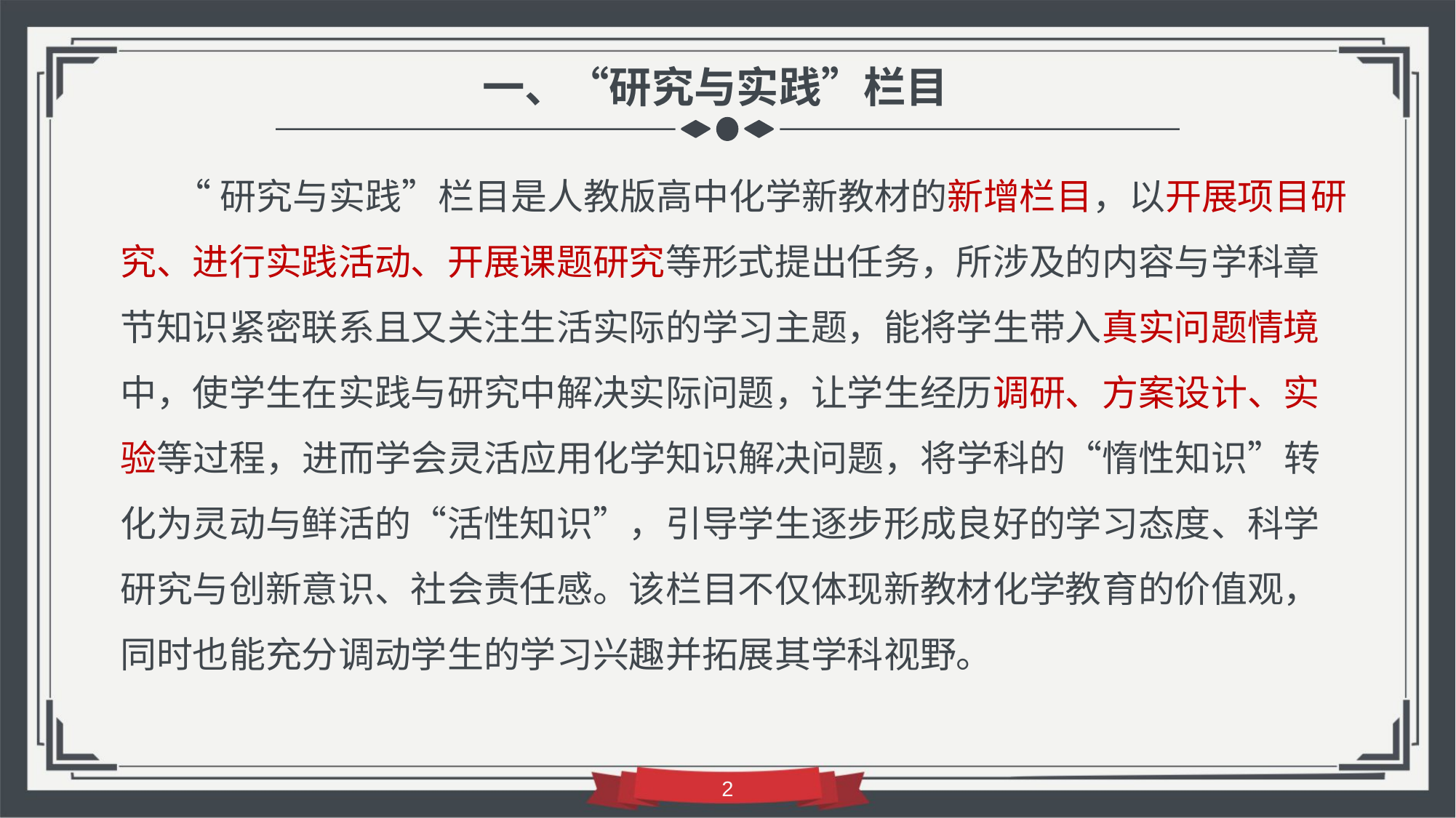

一、“研究与实践”栏目

“研究与实践”栏目是人教版高中化学新教材的新增栏目，以开展项目研究、进行实践活动、开展课题研究等形式提出任务，所涉及的内容与学科章节知识紧密联系且又关注生活实际的学习主题，能将学生带入真实问题情境中，使学生在实践与研究中解决实际问题，让学生经历调研、方案设计、实验等过程，进而学会灵活应用化学知识解决问题，将学科的“惰性知识”转化为灵动与鲜活的“活性知识”，引导学生逐步形成良好的学习态度、科学研究与创新意识、社会责任感。该栏目不仅体现新教材化学教育的价值观，同时也能充分调动学生的学习兴趣并拓展其学科视野。